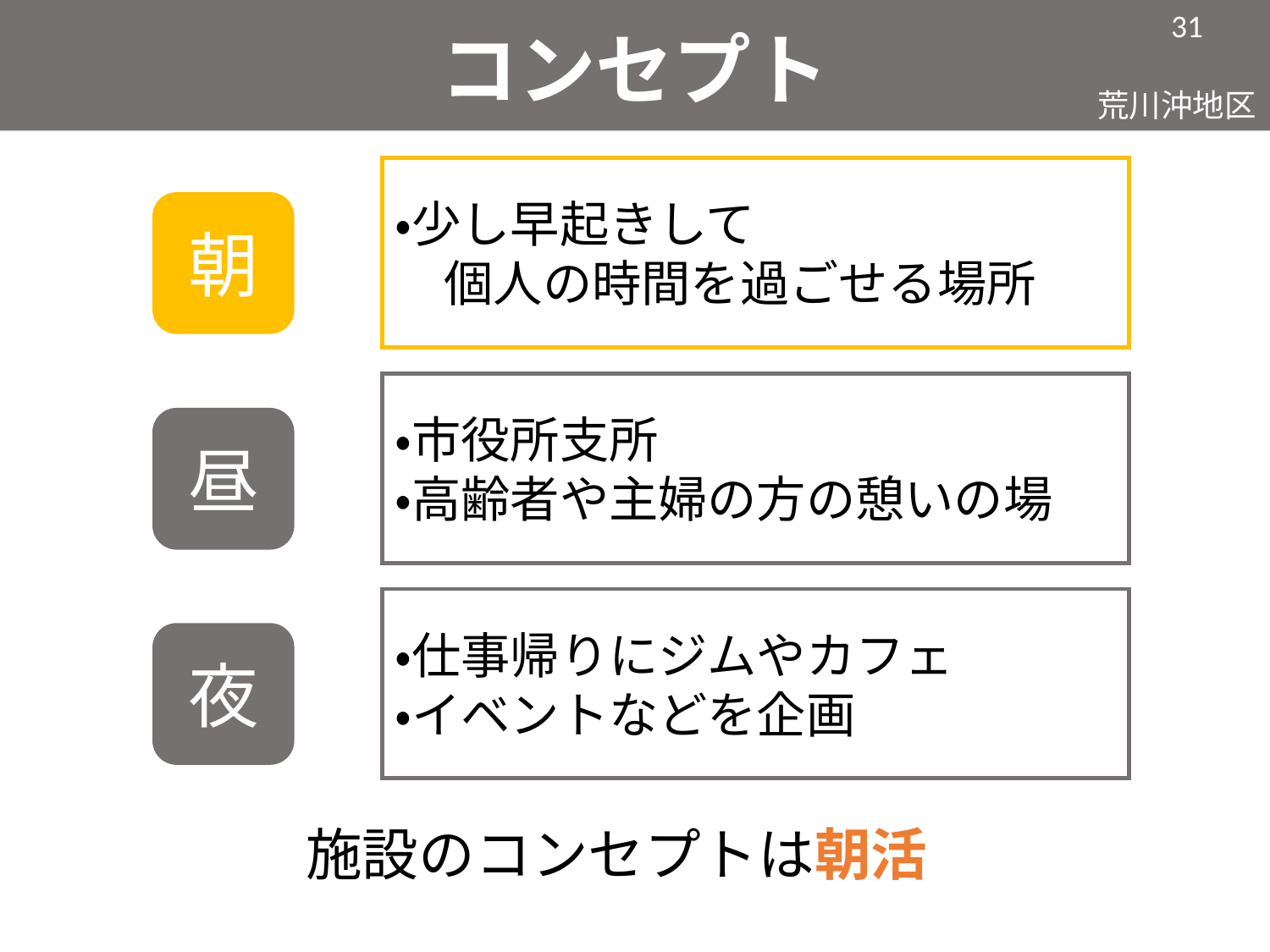

コンセプト
・少し早起きして
　個人の時間を過ごせる場所
朝
・市役所支所
・高齢者や主婦の方の憩いの場
昼
・仕事帰りにジムやカフェ
・イベントなどを企画
夜
施設のコンセプトは朝活